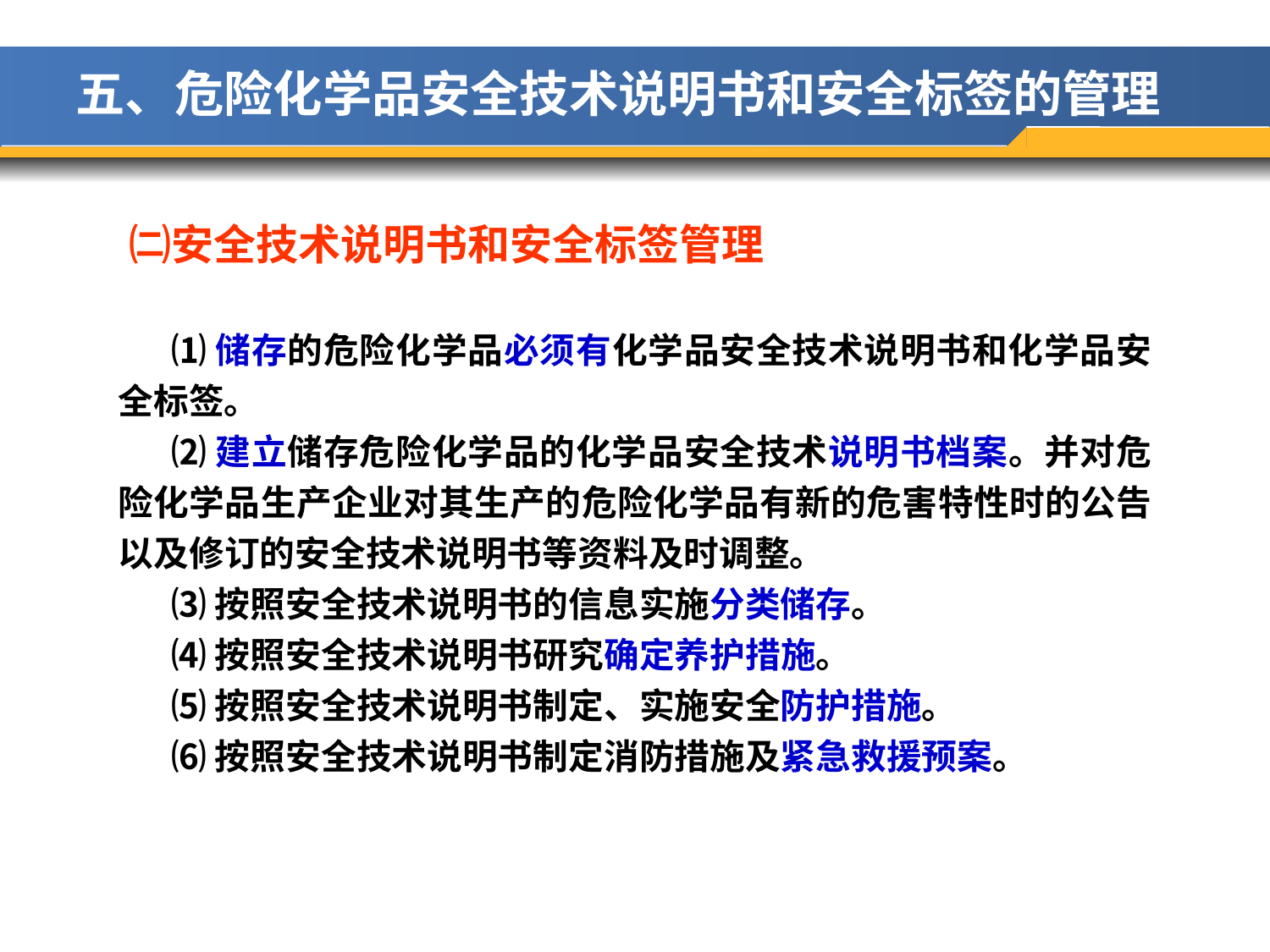

五、危险化学品安全技术说明书和安全标签的管理

㈡安全技术说明书和安全标签管理
⑴储存的危险化学品必须有化学品安全技术说明书和化学品安全标签。
⑵建立储存危险化学品的化学品安全技术说明书档案。并对危险化学品生产企业对其生产的危险化学品有新的危害特性时的公告以及修订的安全技术说明书等资料及时调整。
⑶按照安全技术说明书的信息实施分类储存。
⑷按照安全技术说明书研究确定养护措施。
⑸按照安全技术说明书制定、实施安全防护措施。
⑹按照安全技术说明书制定消防措施及紧急救援预案。